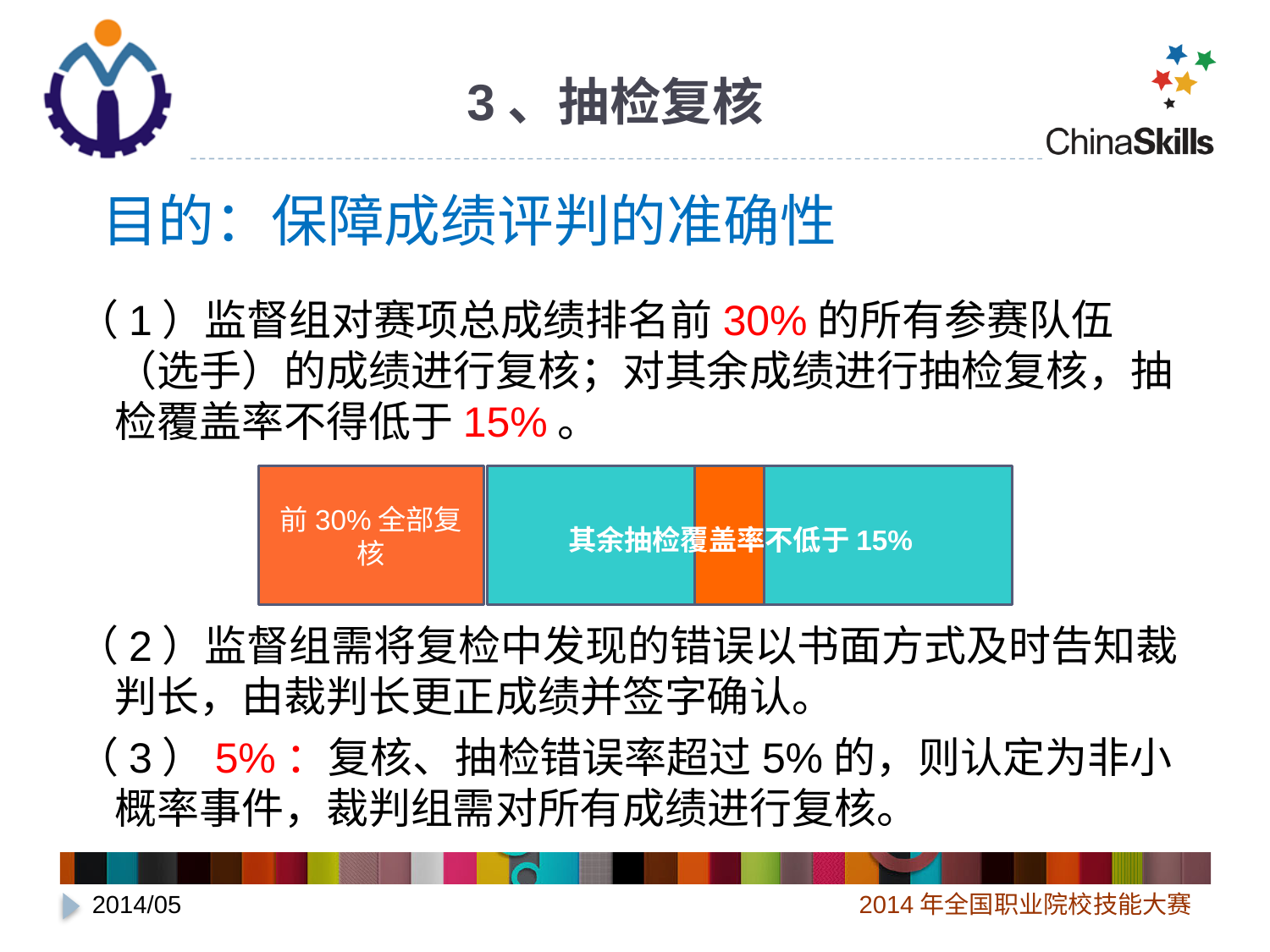

# 3、抽检复核
目的：保障成绩评判的准确性
（1）监督组对赛项总成绩排名前30%的所有参赛队伍（选手）的成绩进行复核；对其余成绩进行抽检复核，抽检覆盖率不得低于15%。

（2）监督组需将复检中发现的错误以书面方式及时告知裁判长，由裁判长更正成绩并签字确认。
（3）5%：复核、抽检错误率超过5%的，则认定为非小概率事件，裁判组需对所有成绩进行复核。

前30%全部复核

其余抽检覆盖率不低于15%

2014/05
2014年全国职业院校技能大赛